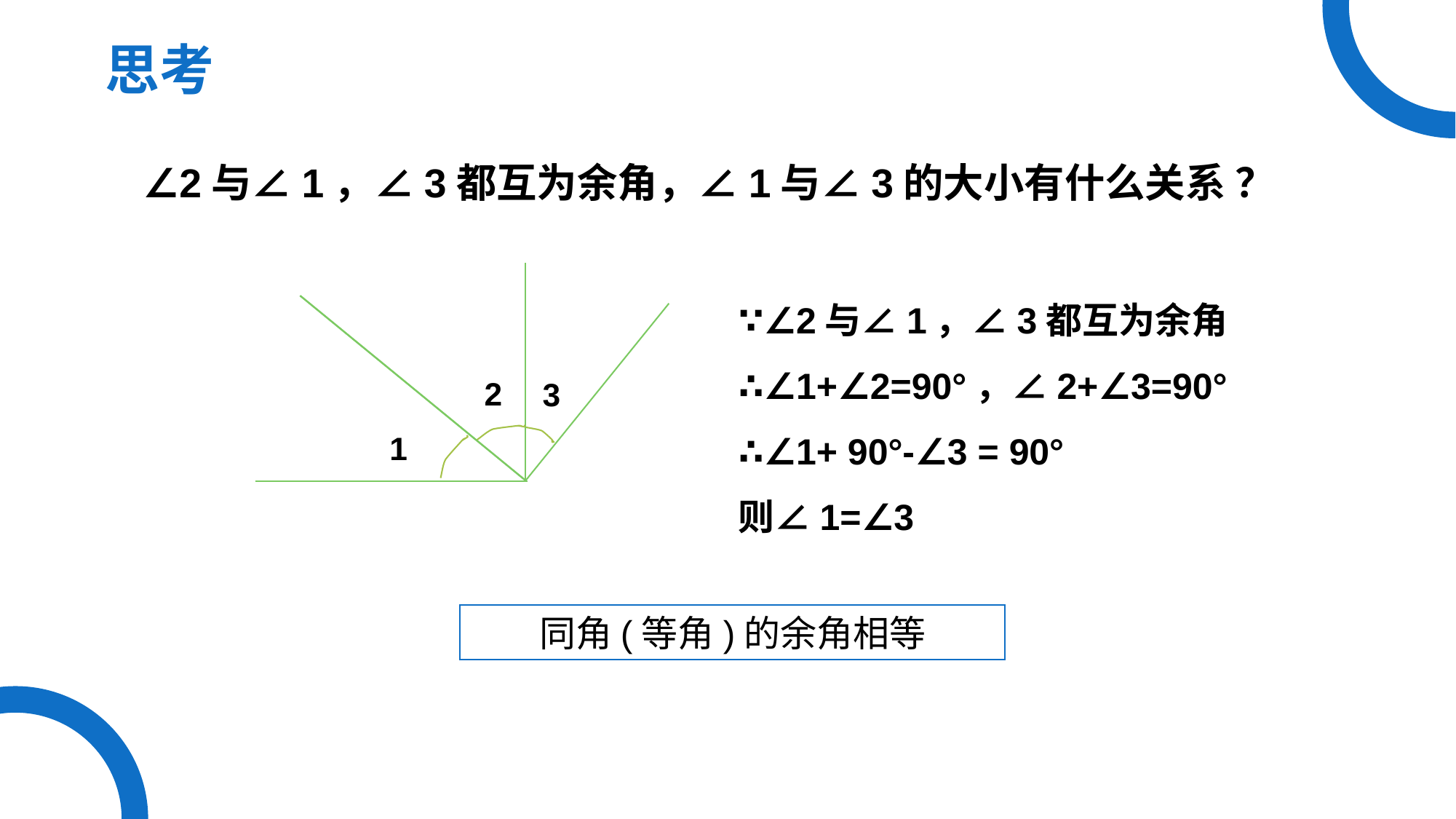

思考
∠2与∠1，∠3都互为余角，∠1与∠3的大小有什么关系 ？
∵∠2与∠1，∠3都互为余角
∴∠1+∠2=90°，∠2+∠3=90°
∴∠1+ 90°-∠3 = 90°
则∠1=∠3
2
3

1

同角(等角)的余角相等